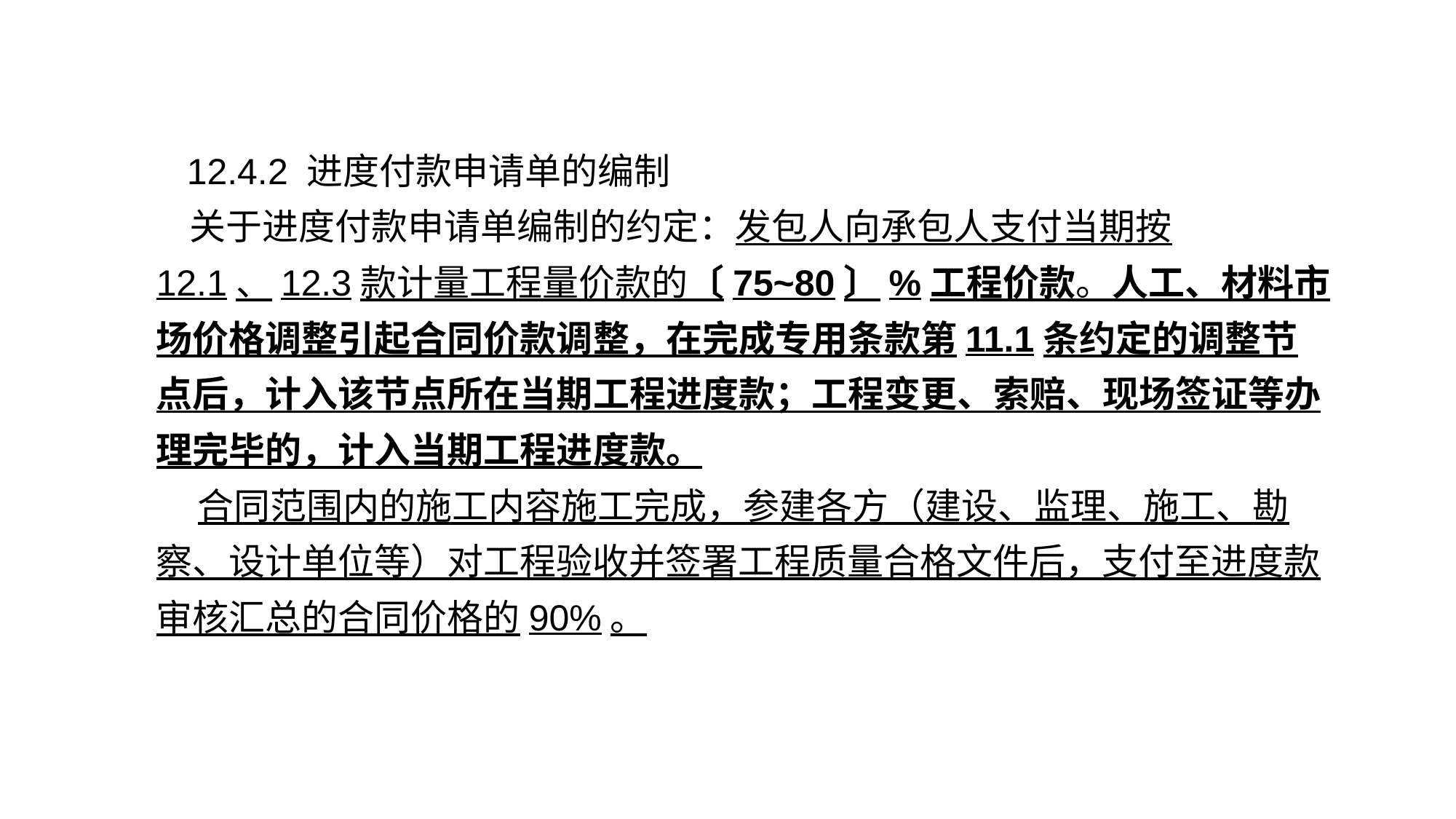

12.4.2 进度付款申请单的编制
   关于进度付款申请单编制的约定：发包人向承包人支付当期按12.1、12.3款计量工程量价款的〔75~80〕%工程价款。人工、材料市场价格调整引起合同价款调整，在完成专用条款第11.1条约定的调整节点后，计入该节点所在当期工程进度款；工程变更、索赔、现场签证等办理完毕的，计入当期工程进度款。
    合同范围内的施工内容施工完成，参建各方（建设、监理、施工、勘察、设计单位等）对工程验收并签署工程质量合格文件后，支付至进度款审核汇总的合同价格的90%。